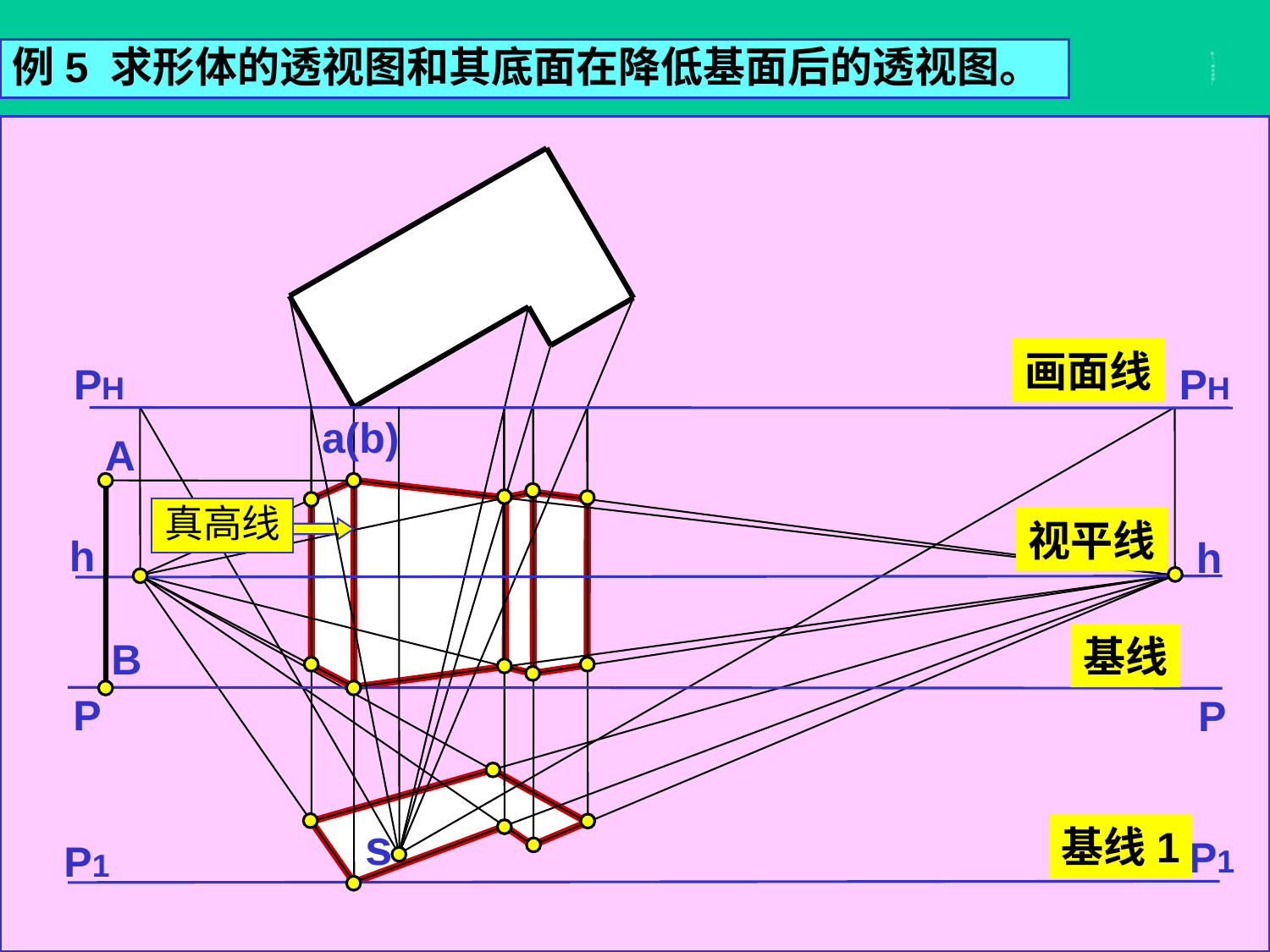

例5 求形体的透视图和其底面在降低基面后的透视图。
# 例5（两点透视）

画面线
PH
PH

a(b)

s

A

B

真高线

视平线
h
h

P
P

基线

基线1
P1
P1